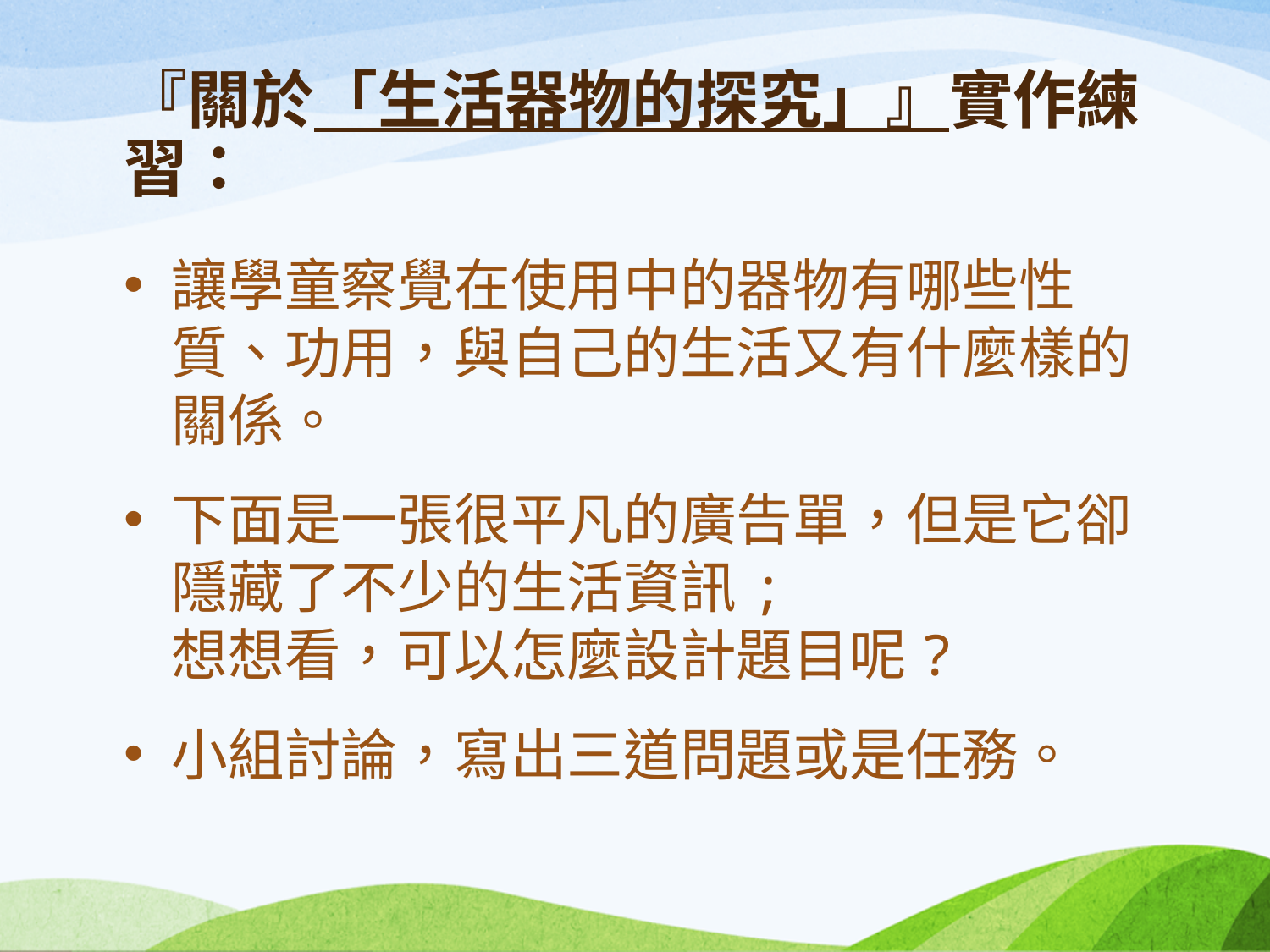

# 『關於「生活器物的探究」』實作練習：
讓學童察覺在使用中的器物有哪些性質、功用，與自己的生活又有什麼樣的關係。
下面是一張很平凡的廣告單，但是它卻隱藏了不少的生活資訊; 
想想看，可以怎麼設計題目呢?
小組討論，寫出三道問題或是任務。